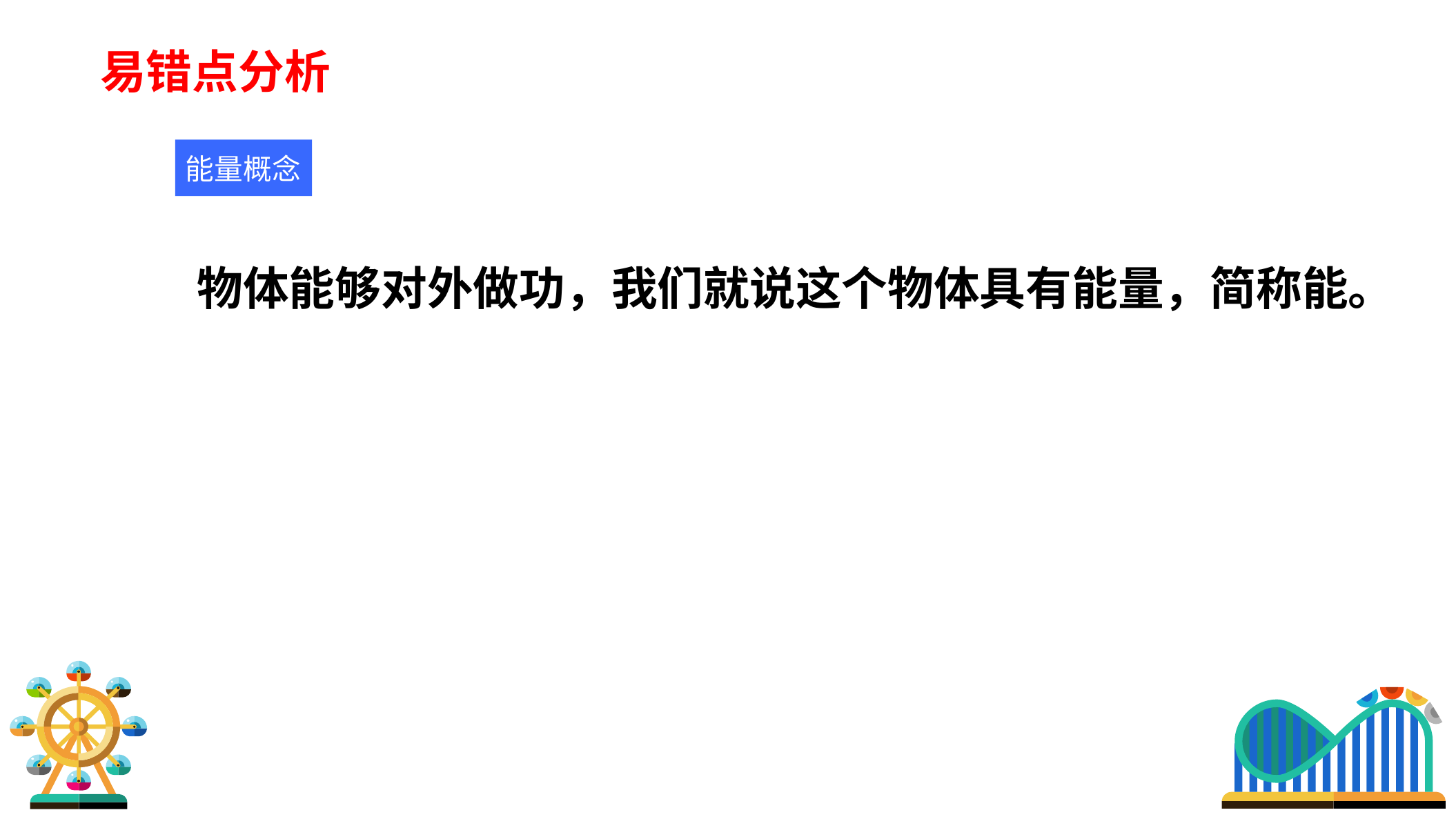

易错点分析
能量概念
物体能够对外做功，我们就说这个物体具有能量，简称能。